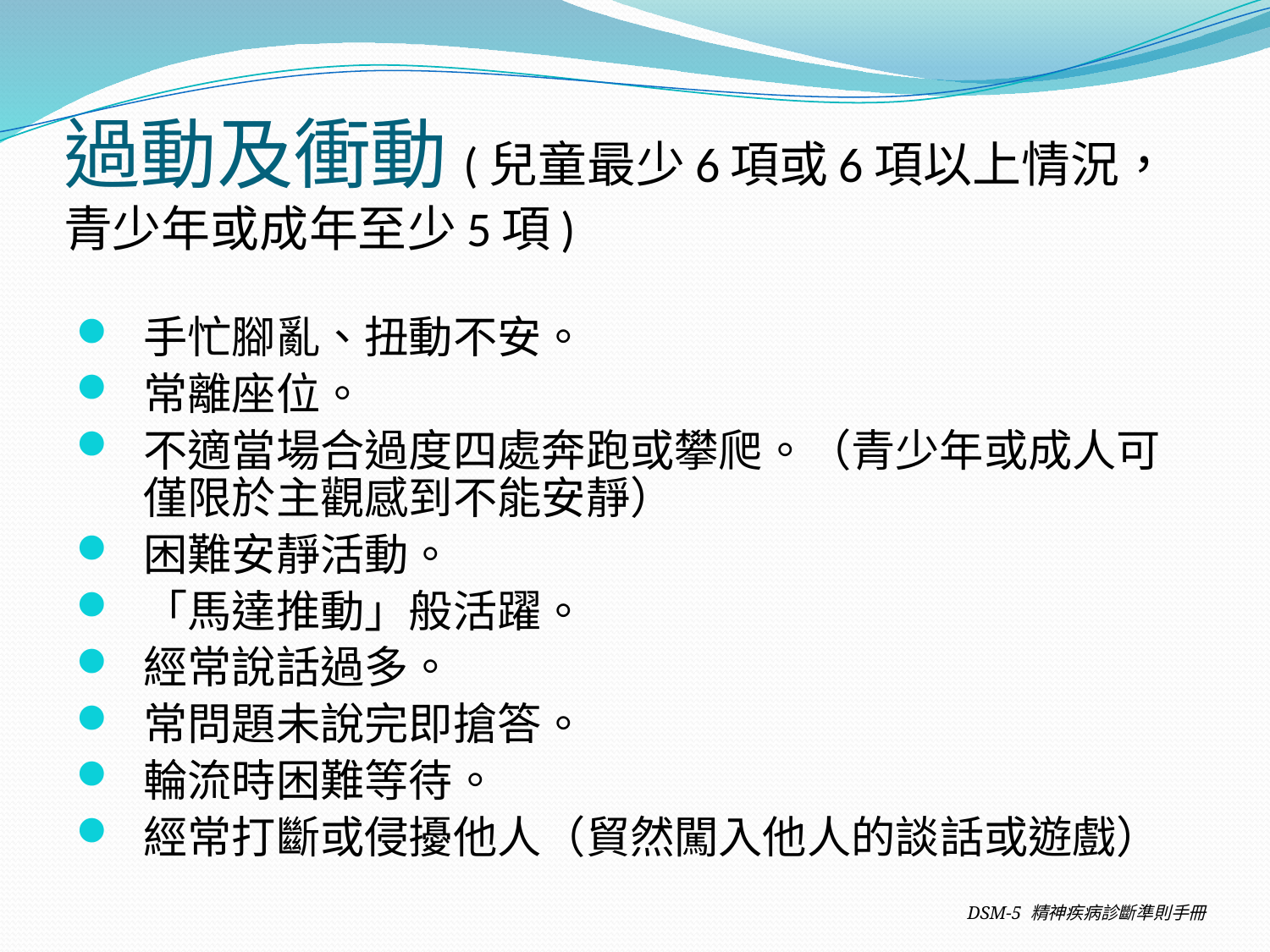

# 過動及衝動(兒童最少6項或6項以上情況，青少年或成年至少5項)

手忙腳亂、扭動不安。
常離座位。
不適當場合過度四處奔跑或攀爬。（青少年或成人可僅限於主觀感到不能安靜）
困難安靜活動。
「馬達推動」般活躍。
經常說話過多。
常問題未說完即搶答。
輪流時困難等待。
經常打斷或侵擾他人（貿然闖入他人的談話或遊戲）
DSM-5 精神疾病診斷準則手冊